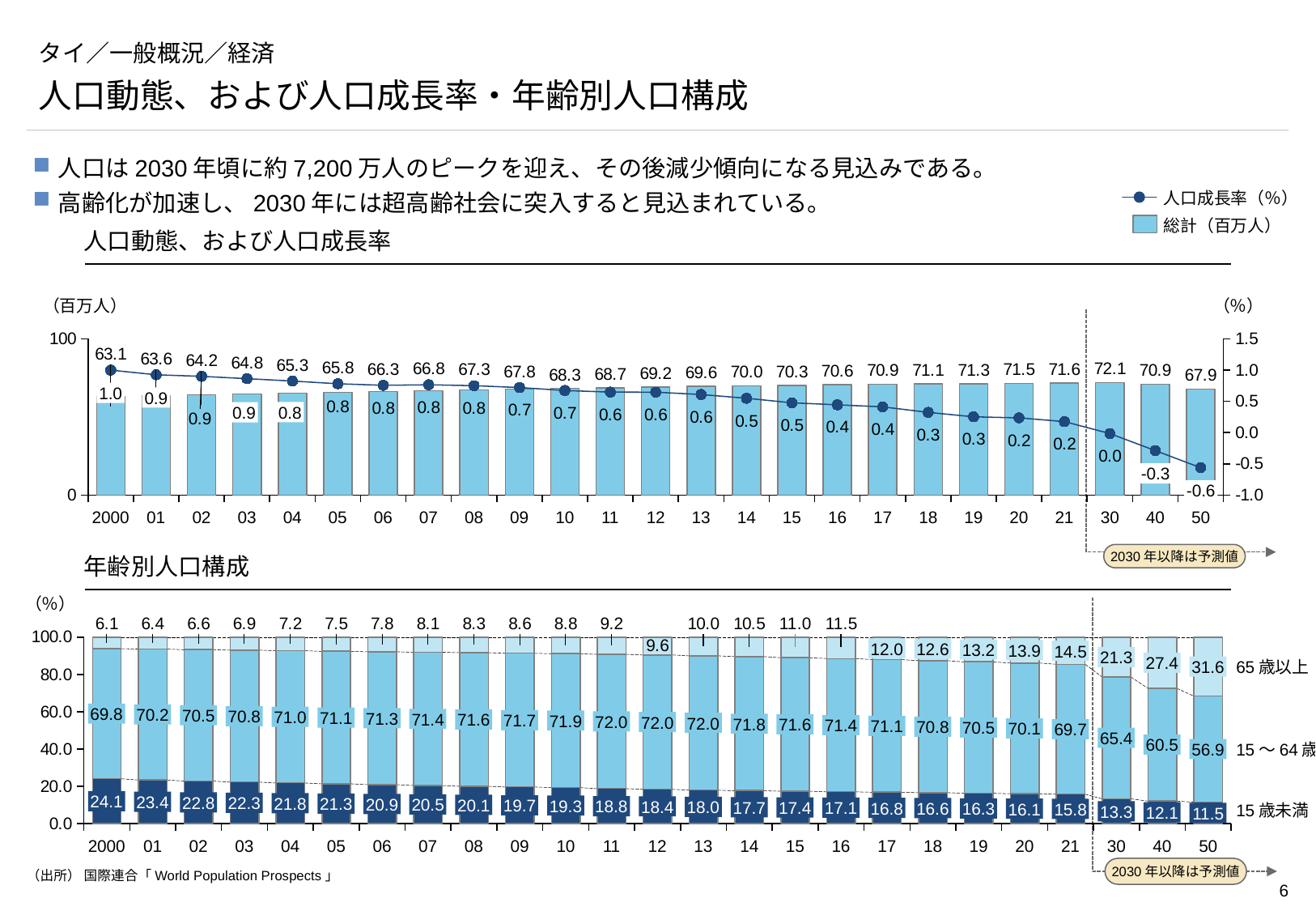

# タイ／一般概況／経済
人口動態、および人口成長率・年齢別人口構成
人口は2030年頃に約7,200万人のピークを迎え、その後減少傾向になる見込みである。
高齢化が加速し、2030年には超高齢社会に突入すると見込まれている。
人口成長率（％）

総計（百万人）

人口動態、および人口成長率
（百万人）
（％）

2030年以降は予測値

### Chart

| Category |  |  |
|---|---|---|
1.0
0.9
0.8
0.9
-0.3
-0.6
2000
01
02
03
04
05
06
07
08
09
10
11
12
13
14
15
16
17
18
19
20
21
30
40
50
年齢別人口構成
（％）

2030年以降は予測値

### Chart

| Category |  |  |  |
|---|---|---|---|
12.0
12.6
13.2
13.9
14.5
21.3
27.4
31.6
65歳以上
69.8
70.2
70.5
70.8
71.0
71.1
71.3
71.4
71.6
71.7
71.9
72.0
72.0
72.0
71.8
71.6
71.4
71.1
70.8
70.5
70.1
69.7
65.4
60.5
56.9
15～64歳
24.1
23.4
22.8
22.3
21.8
21.3
20.9
20.5
20.1
19.7
19.3
18.8
18.4
18.0
17.7
17.4
17.1
16.8
16.6
16.3
16.1
15.8
15歳未満
13.3
12.1
11.5
2000
01
02
03
04
05
06
07
08
09
10
11
12
13
14
15
16
17
18
19
20
21
30
40
50
（出所） 国際連合「World Population Prospects」